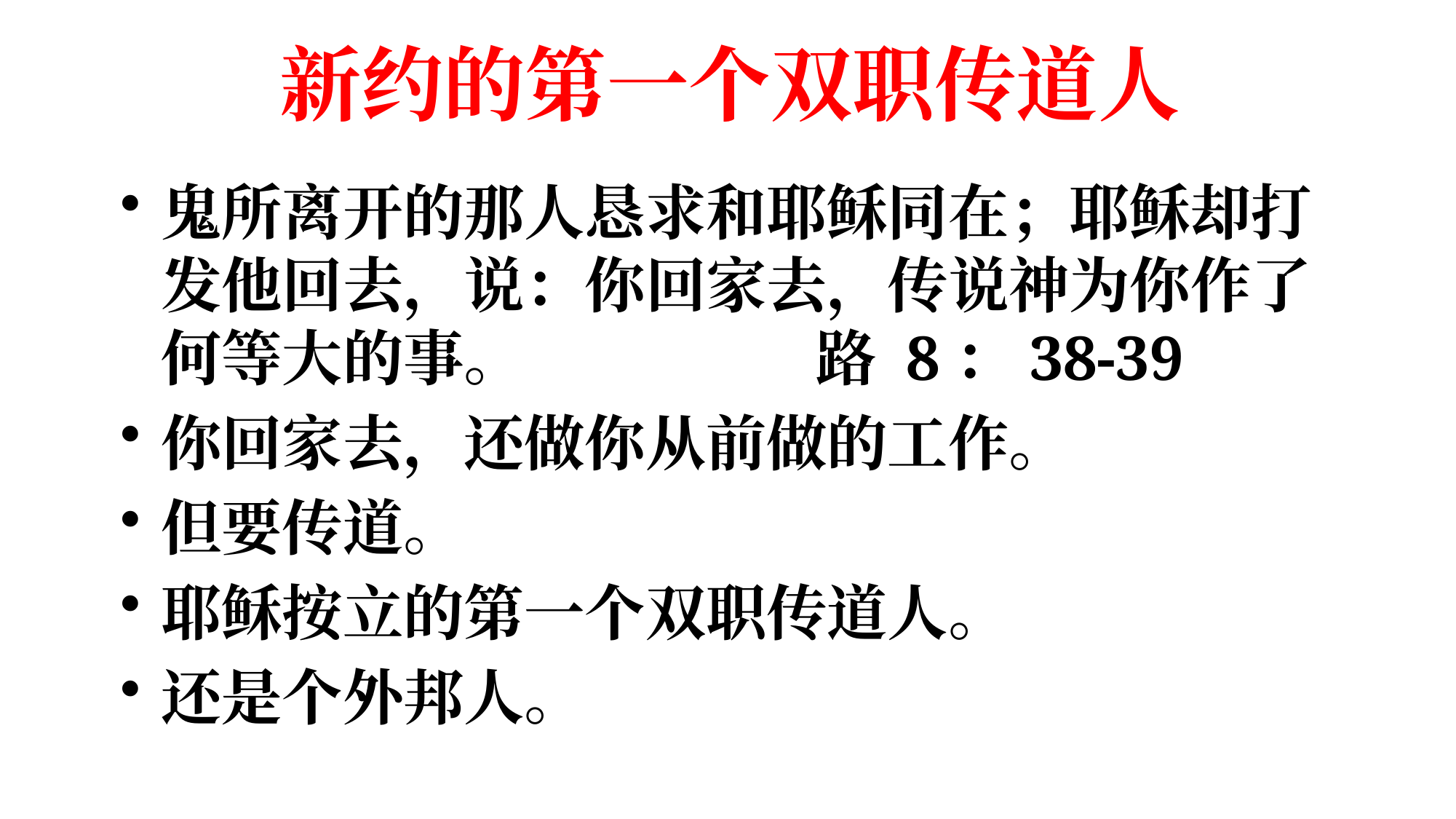

# 新约的第一个双职传道人
鬼所离开的那人恳求和耶稣同在；耶稣却打发他回去，说：你回家去，传说神为你作了何等大的事。			路 8：38-39
你回家去，还做你从前做的工作。
但要传道。
耶稣按立的第一个双职传道人。
还是个外邦人。